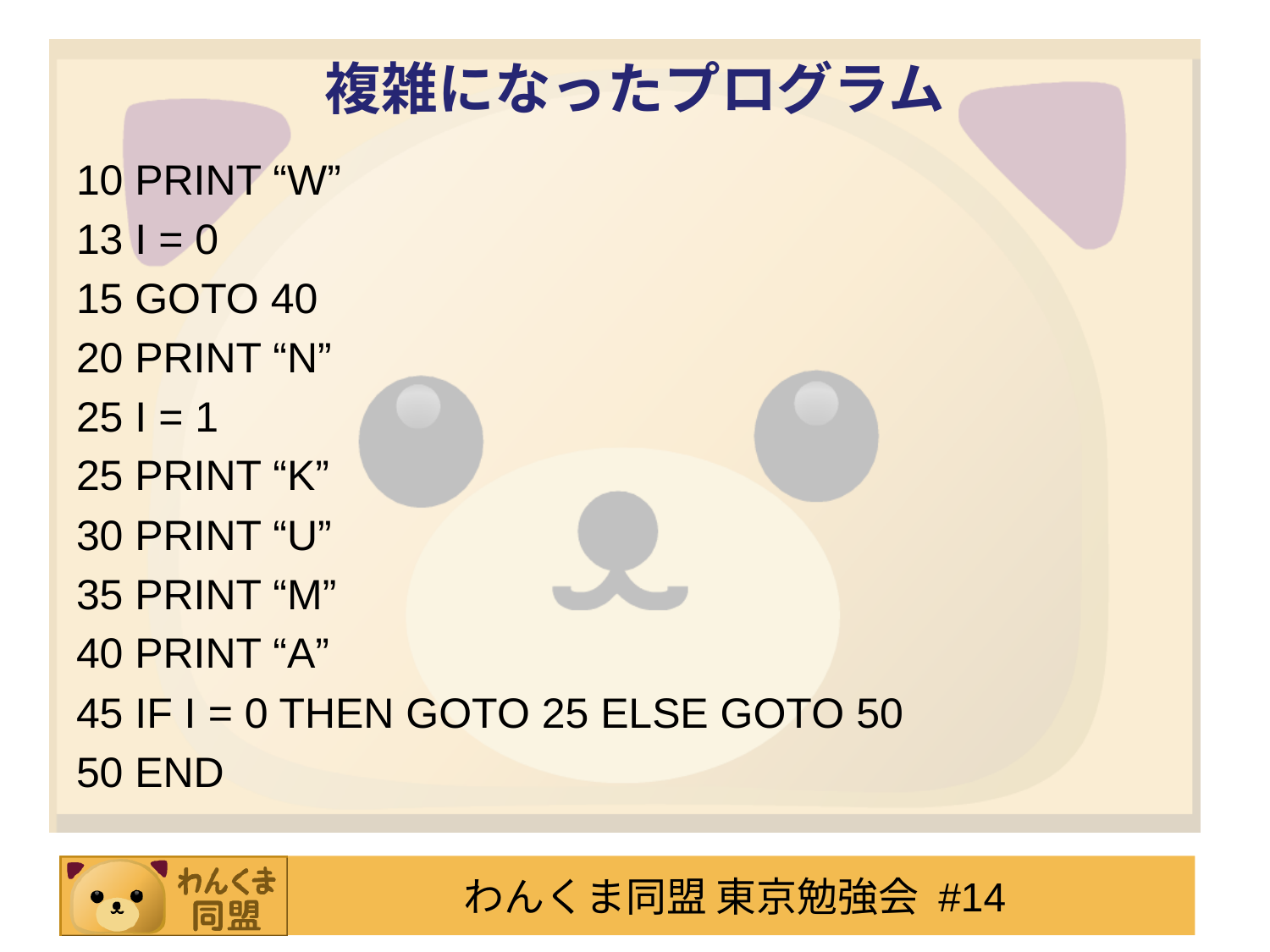

# 複雑になったプログラム
10 PRINT “W”
13 I = 0
15 GOTO 40
20 PRINT “N”
25 I = 1
25 PRINT “K”
30 PRINT “U”
35 PRINT “M”
40 PRINT “A”
45 IF I = 0 THEN GOTO 25 ELSE GOTO 50
50 END